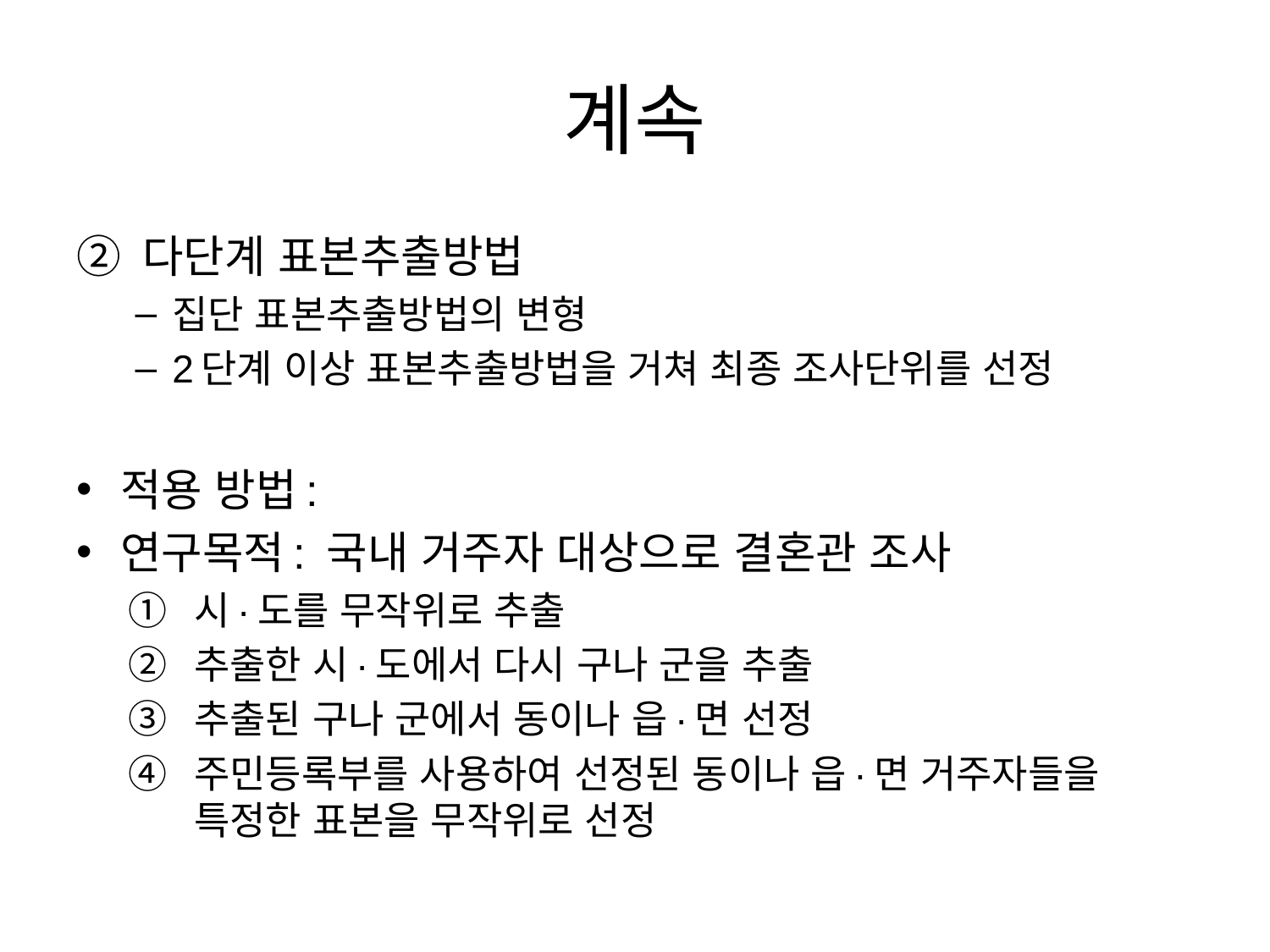

# 계속
다단계 표본추출방법
집단 표본추출방법의 변형
2단계 이상 표본추출방법을 거쳐 최종 조사단위를 선정

적용 방법:
연구목적: 국내 거주자 대상으로 결혼관 조사
시·도를 무작위로 추출
추출한 시·도에서 다시 구나 군을 추출
추출된 구나 군에서 동이나 읍·면 선정
주민등록부를 사용하여 선정된 동이나 읍·면 거주자들을 특정한 표본을 무작위로 선정